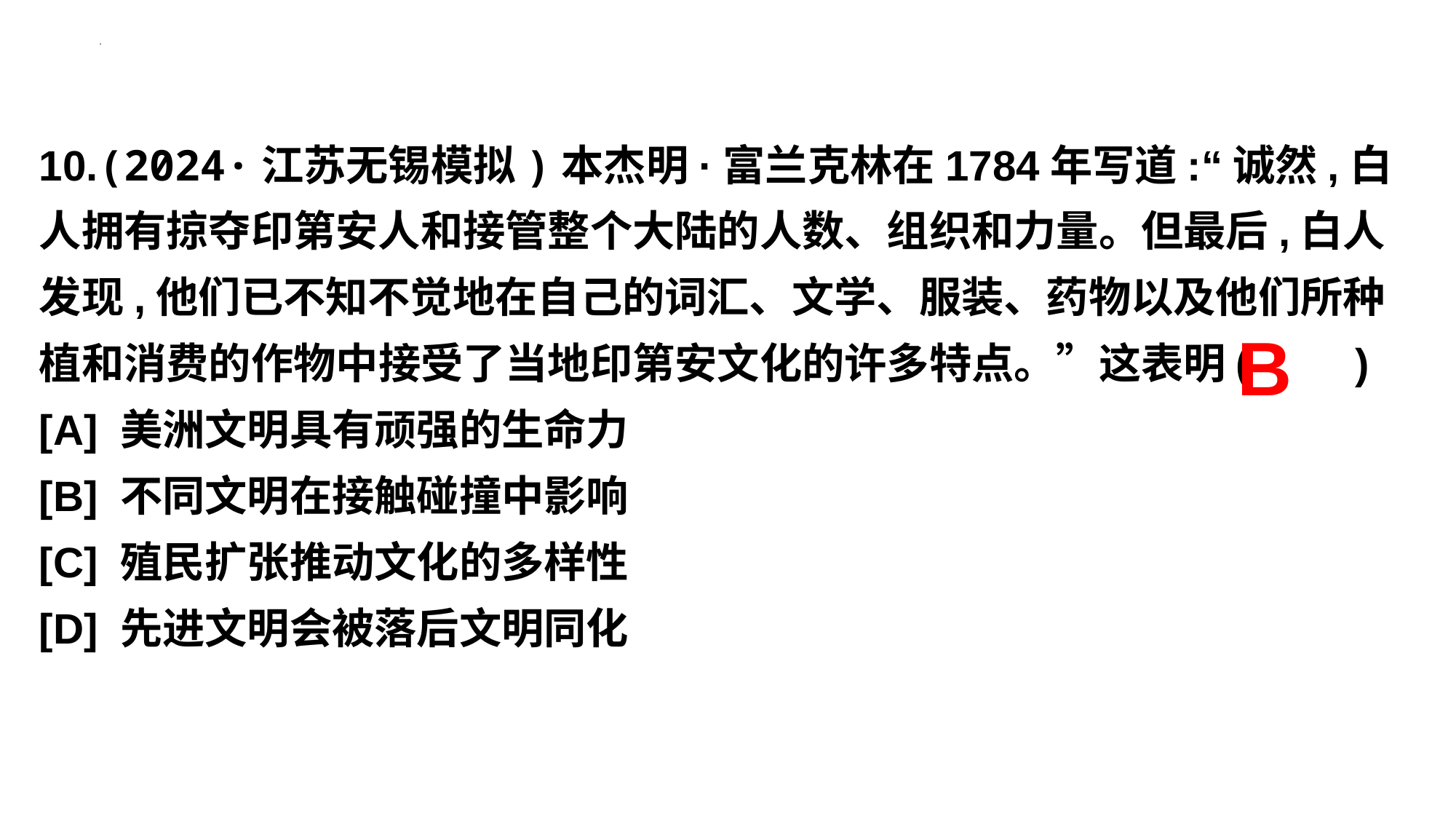

10.(2024·江苏无锡模拟)本杰明·富兰克林在1784年写道:“诚然,白人拥有掠夺印第安人和接管整个大陆的人数、组织和力量。但最后,白人发现,他们已不知不觉地在自己的词汇、文学、服装、药物以及他们所种植和消费的作物中接受了当地印第安文化的许多特点。”这表明(　　)
[A] 美洲文明具有顽强的生命力
[B] 不同文明在接触碰撞中影响
[C] 殖民扩张推动文化的多样性
[D] 先进文明会被落后文明同化
B